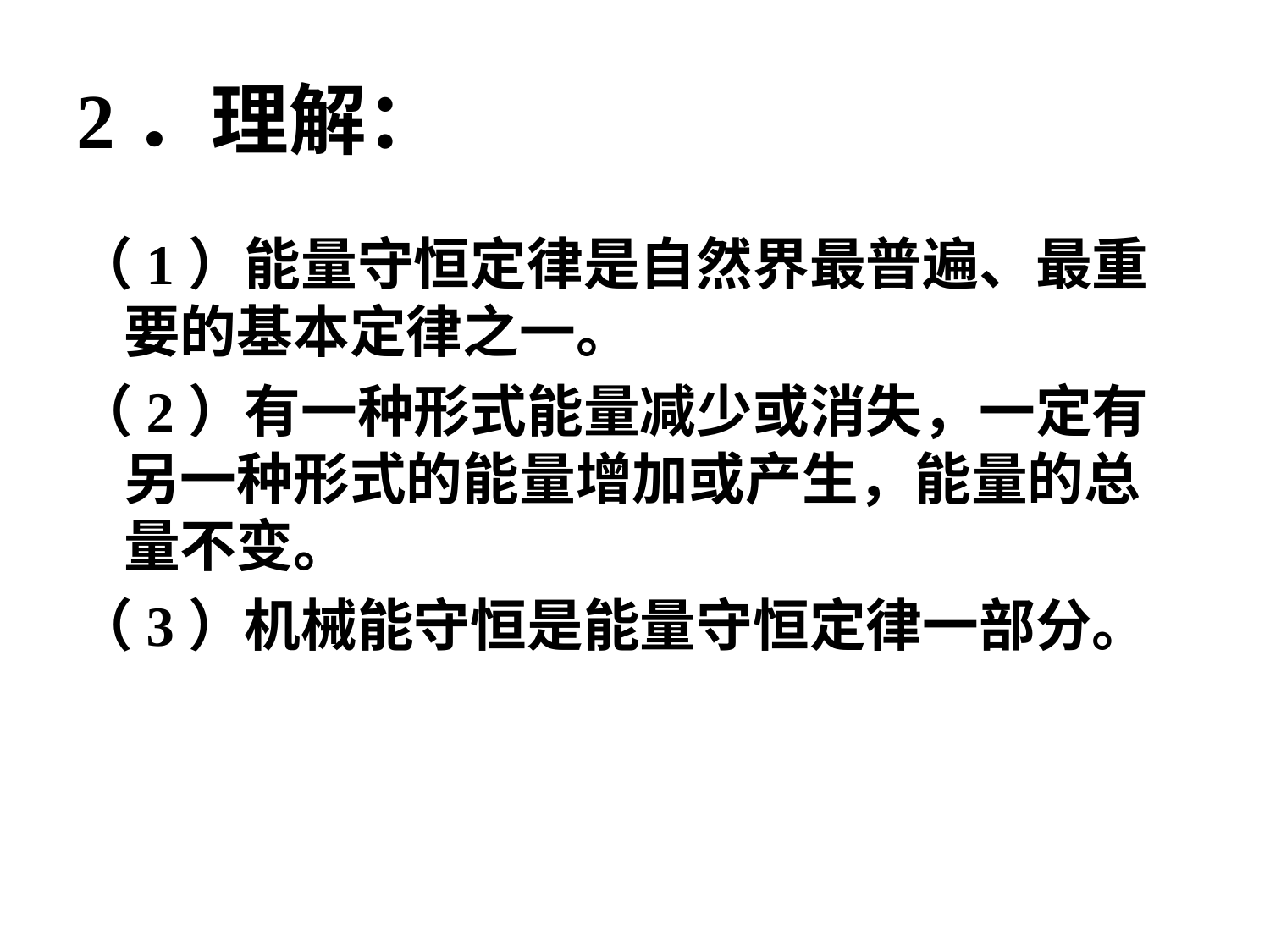

# 2．理解：
（1）能量守恒定律是自然界最普遍、最重要的基本定律之一。
（2）有一种形式能量减少或消失，一定有另一种形式的能量增加或产生，能量的总量不变。
（3）机械能守恒是能量守恒定律一部分。